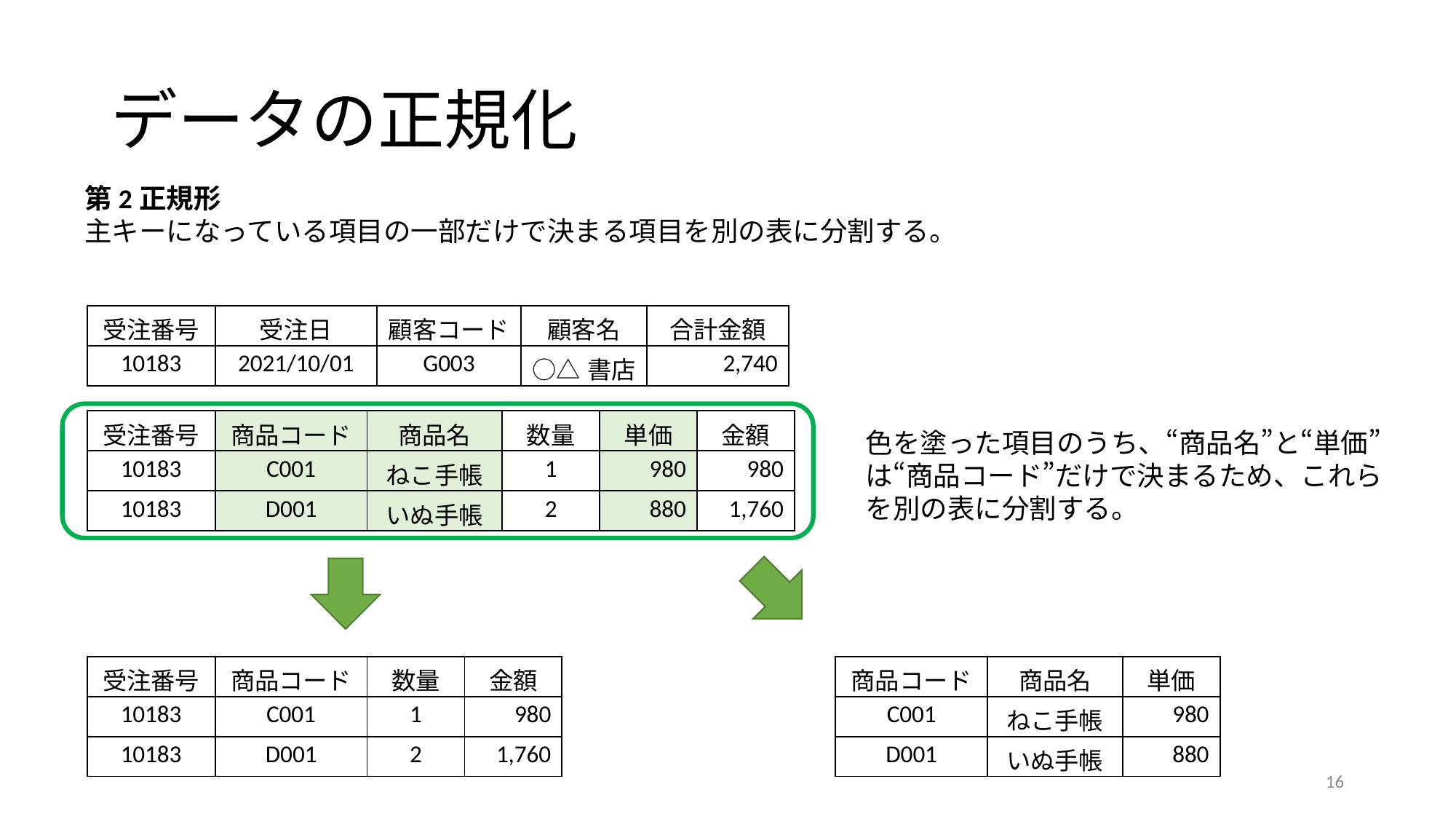

# データの正規化
第2正規形
主キーになっている項目の一部だけで決まる項目を別の表に分割する。
| 受注番号 | 受注日 | 顧客コード | 顧客名 | 合計金額 |
| --- | --- | --- | --- | --- |
| 10183 | 2021/10/01 | G003 | ○△書店 | 2,740 |

| 受注番号 | 商品コード | 商品名 | 数量 | 単価 | 金額 |
| --- | --- | --- | --- | --- | --- |
| 10183 | C001 | ねこ手帳 | 1 | 980 | 980 |
| 10183 | D001 | いぬ手帳 | 2 | 880 | 1,760 |
色を塗った項目のうち、“商品名”と“単価”は“商品コード”だけで決まるため、これらを別の表に分割する。

| 受注番号 | 商品コード | 数量 | 金額 |
| --- | --- | --- | --- |
| 10183 | C001 | 1 | 980 |
| 10183 | D001 | 2 | 1,760 |
| 商品コード | 商品名 | 単価 |
| --- | --- | --- |
| C001 | ねこ手帳 | 980 |
| D001 | いぬ手帳 | 880 |
16